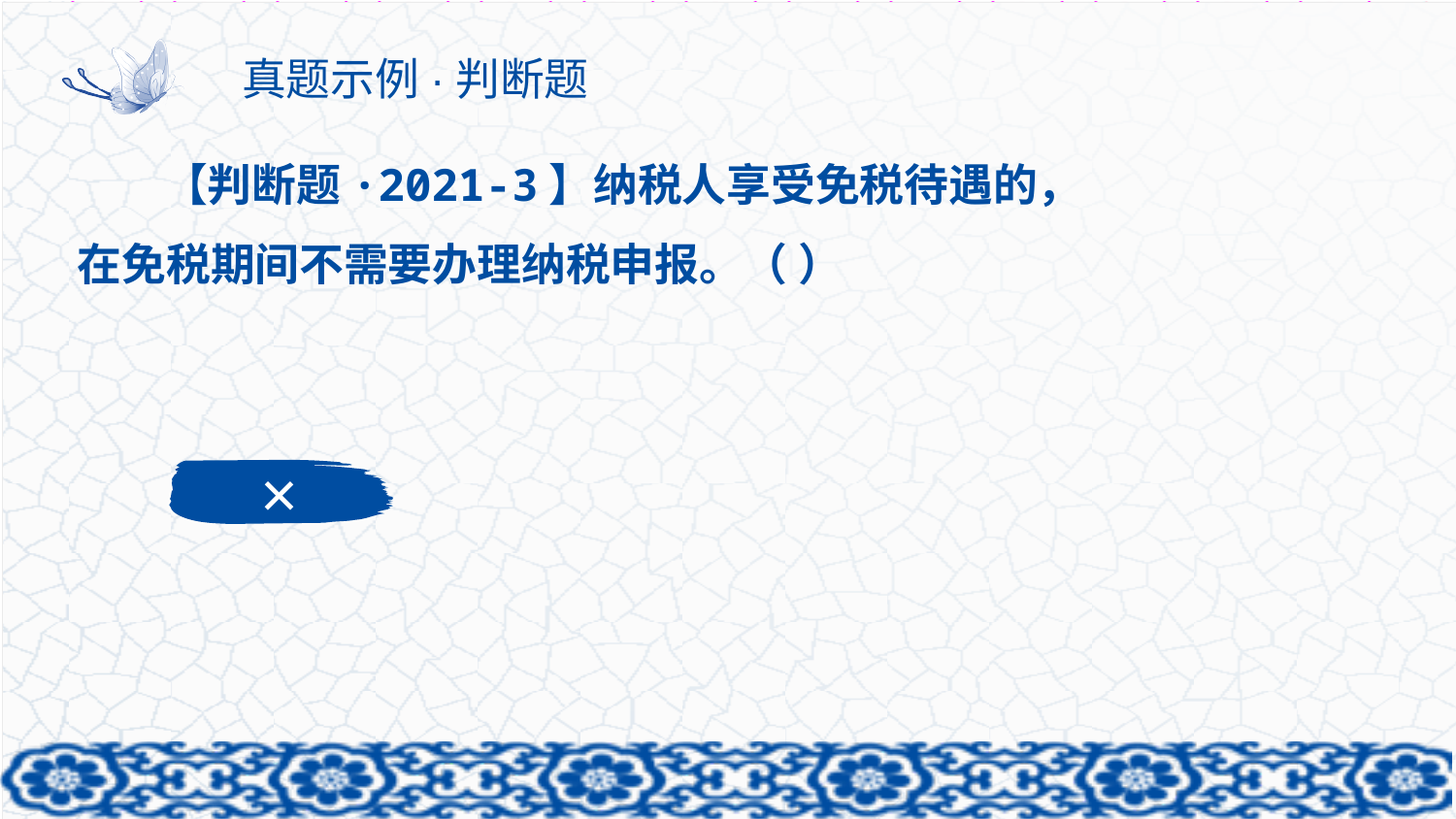

# 真题示例·判断题
【判断题·2021-3】纳税人享受免税待遇的，在免税期间不需要办理纳税申报。（ ）

×